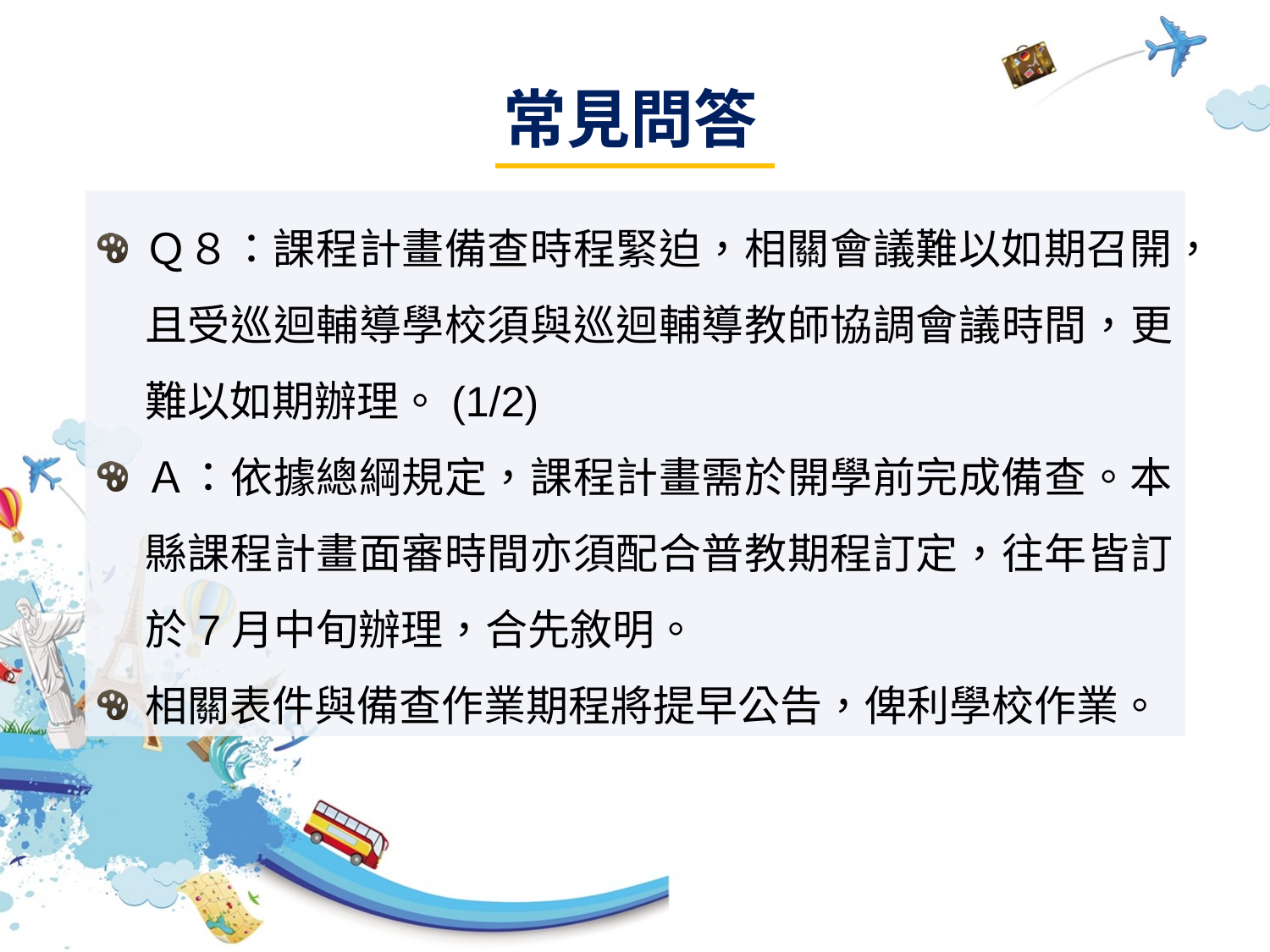

# 常見問答
Ｑ８：課程計畫備查時程緊迫，相關會議難以如期召開，且受巡迴輔導學校須與巡迴輔導教師協調會議時間，更難以如期辦理。(1/2)
Ａ：依據總綱規定，課程計畫需於開學前完成備查。本縣課程計畫面審時間亦須配合普教期程訂定，往年皆訂於7月中旬辦理，合先敘明。
相關表件與備查作業期程將提早公告，俾利學校作業。